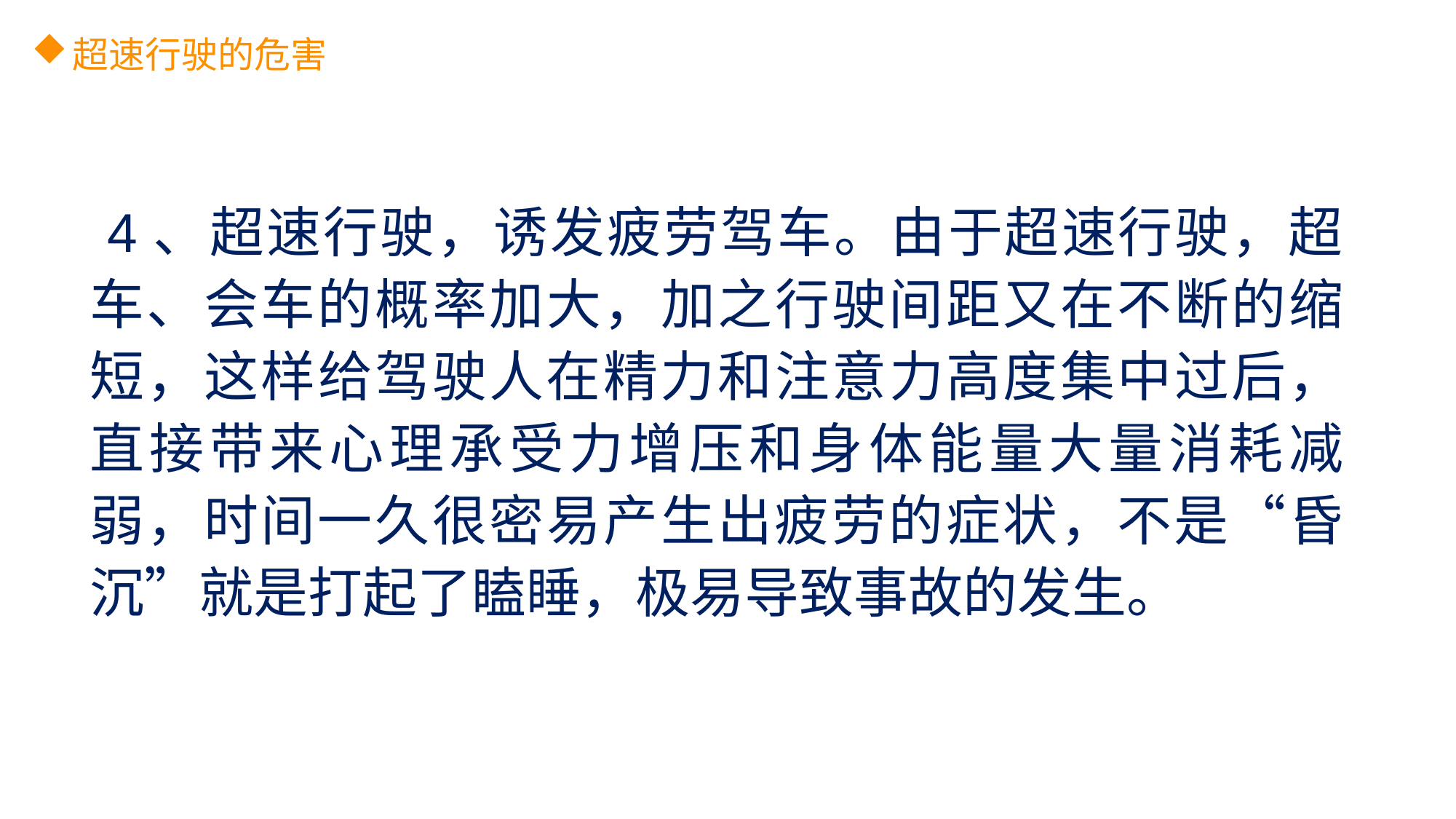

超速行驶的危害
 4、超速行驶，诱发疲劳驾车。由于超速行驶，超车、会车的概率加大，加之行驶间距又在不断的缩短，这样给驾驶人在精力和注意力高度集中过后，直接带来心理承受力增压和身体能量大量消耗减弱，时间一久很密易产生出疲劳的症状，不是“昏沉”就是打起了瞌睡，极易导致事故的发生。